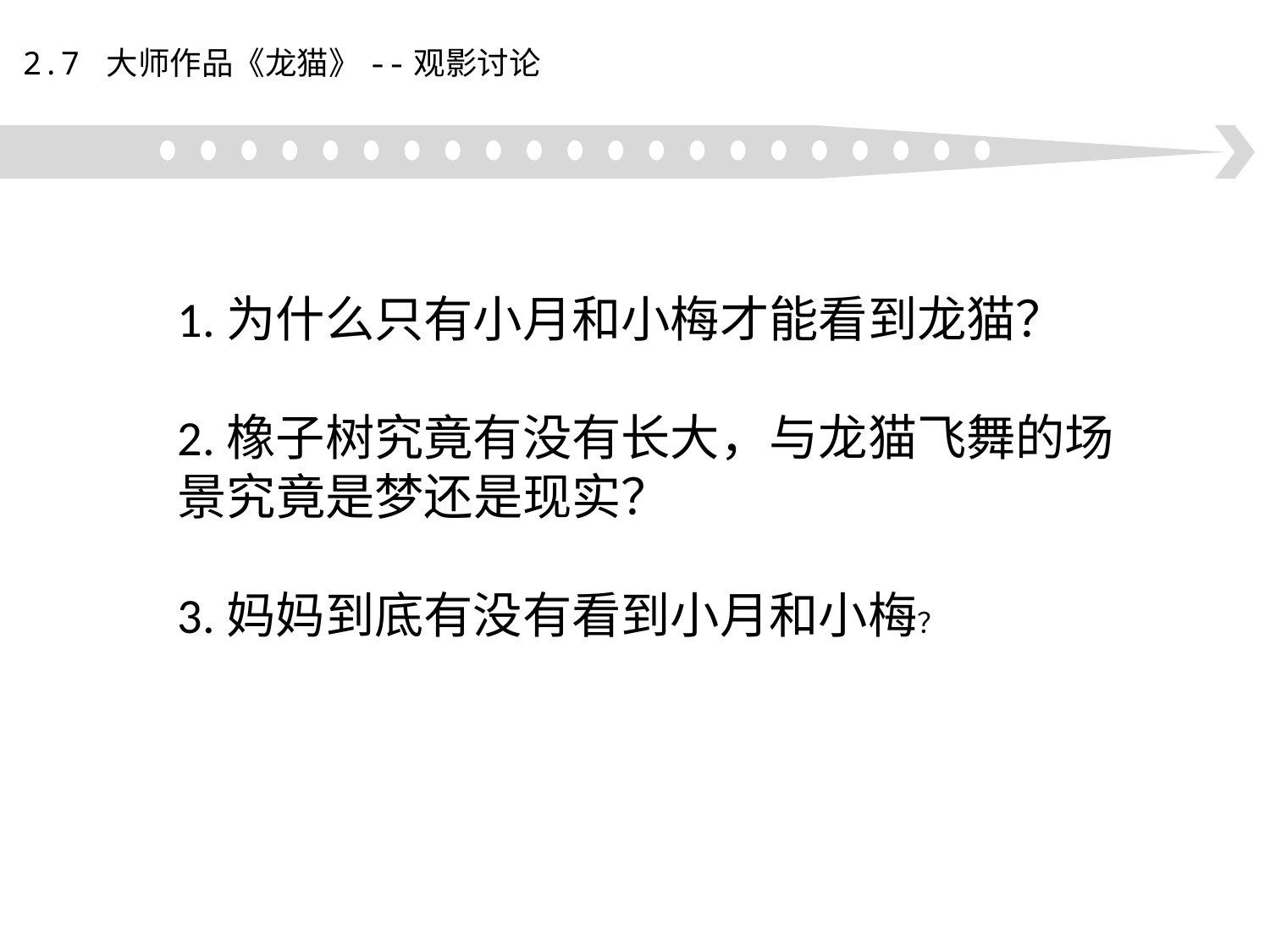

2.7 大师作品《龙猫》--观影讨论

1.为什么只有小月和小梅才能看到龙猫？

2.橡子树究竟有没有长大，与龙猫飞舞的场景究竟是梦还是现实？

3.妈妈到底有没有看到小月和小梅？